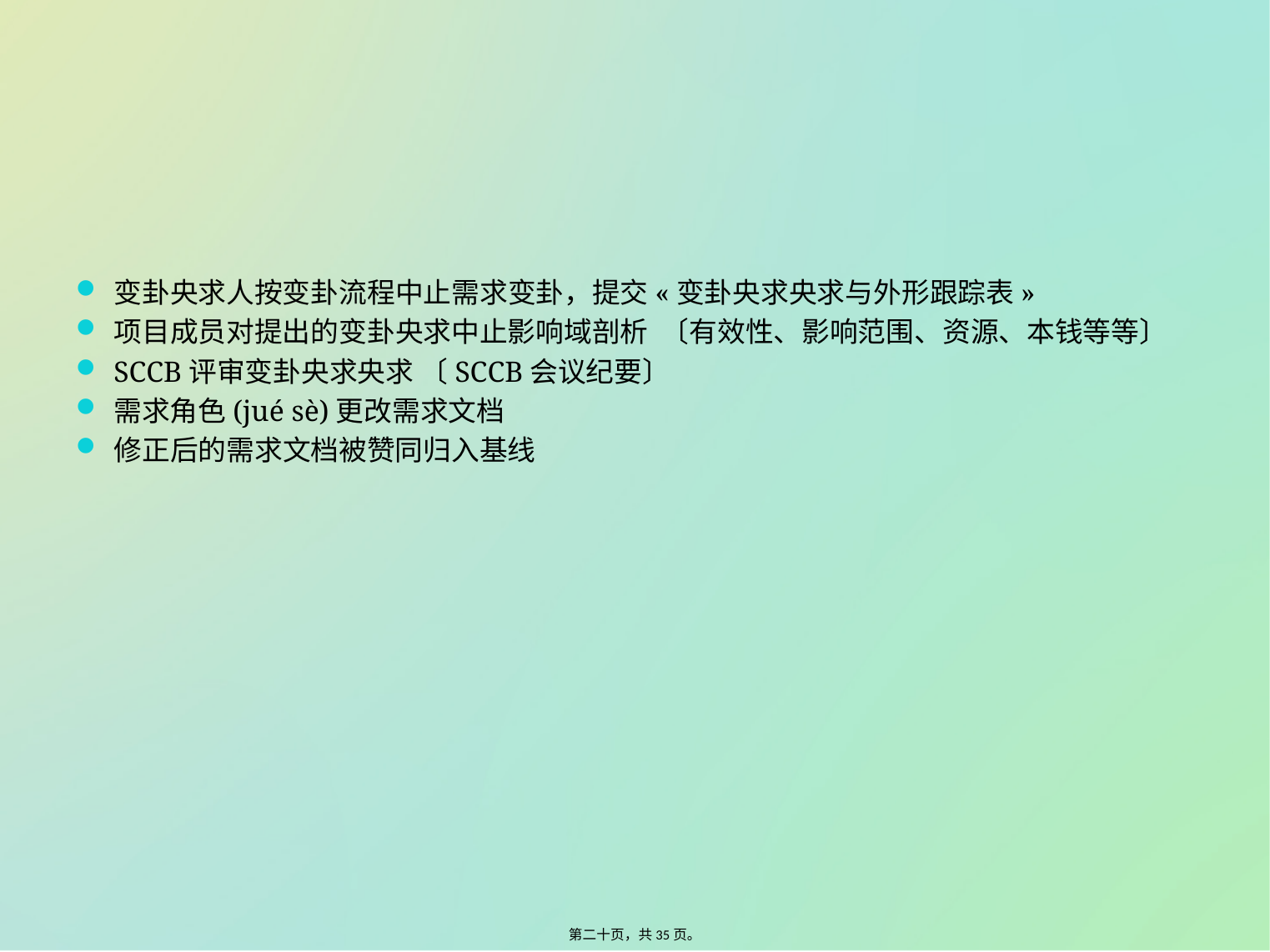

变卦央求人按变卦流程中止需求变卦，提交«变卦央求央求与外形跟踪表»
项目成员对提出的变卦央求中止影响域剖析  〔有效性、影响范围、资源、本钱等等〕
SCCB评审变卦央求央求 〔SCCB会议纪要〕
需求角色(jué sè)更改需求文档
修正后的需求文档被赞同归入基线
第二十页，共35页。